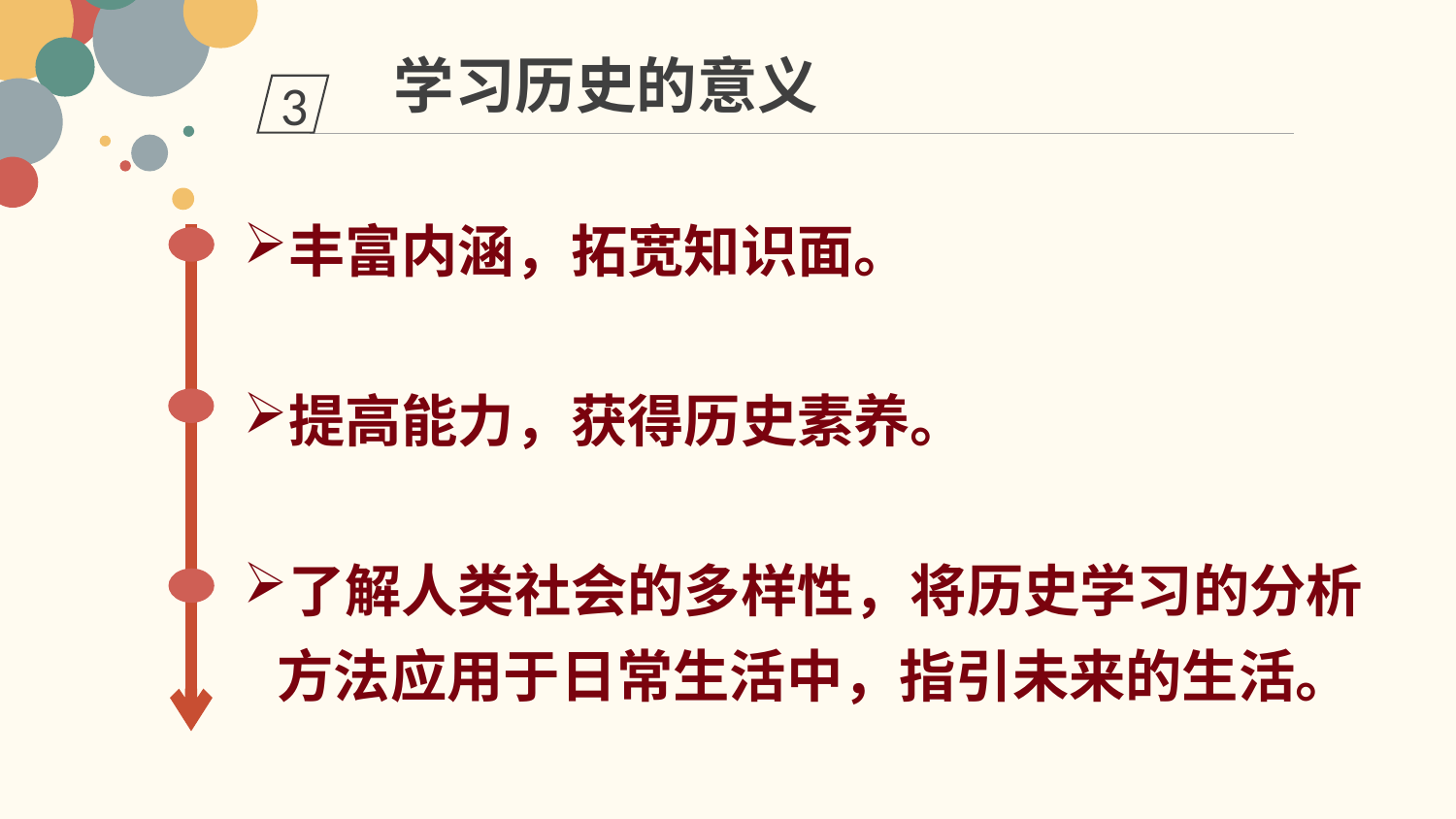

学习历史的意义
3
丰富内涵，拓宽知识面。

提高能力，获得历史素养。

了解人类社会的多样性，将历史学习的分析方法应用于日常生活中，指引未来的生活。